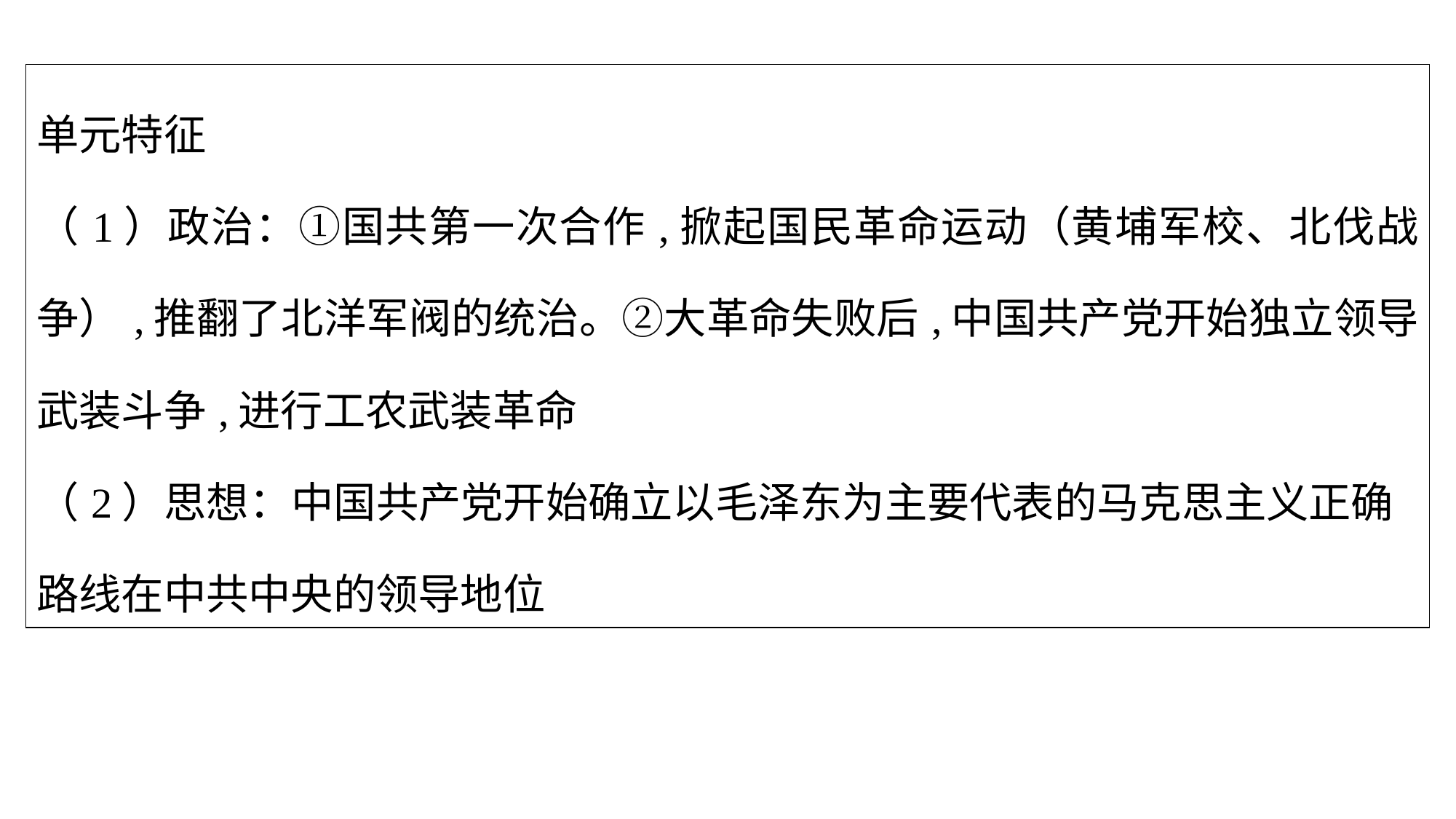

| 单元特征 （1）政治：①国共第一次合作,掀起国民革命运动（黄埔军校、北伐战争）,推翻了北洋军阀的统治。②大革命失败后,中国共产党开始独立领导武装斗争,进行工农武装革命 （2）思想：中国共产党开始确立以毛泽东为主要代表的马克思主义正确路线在中共中央的领导地位 |
| --- |